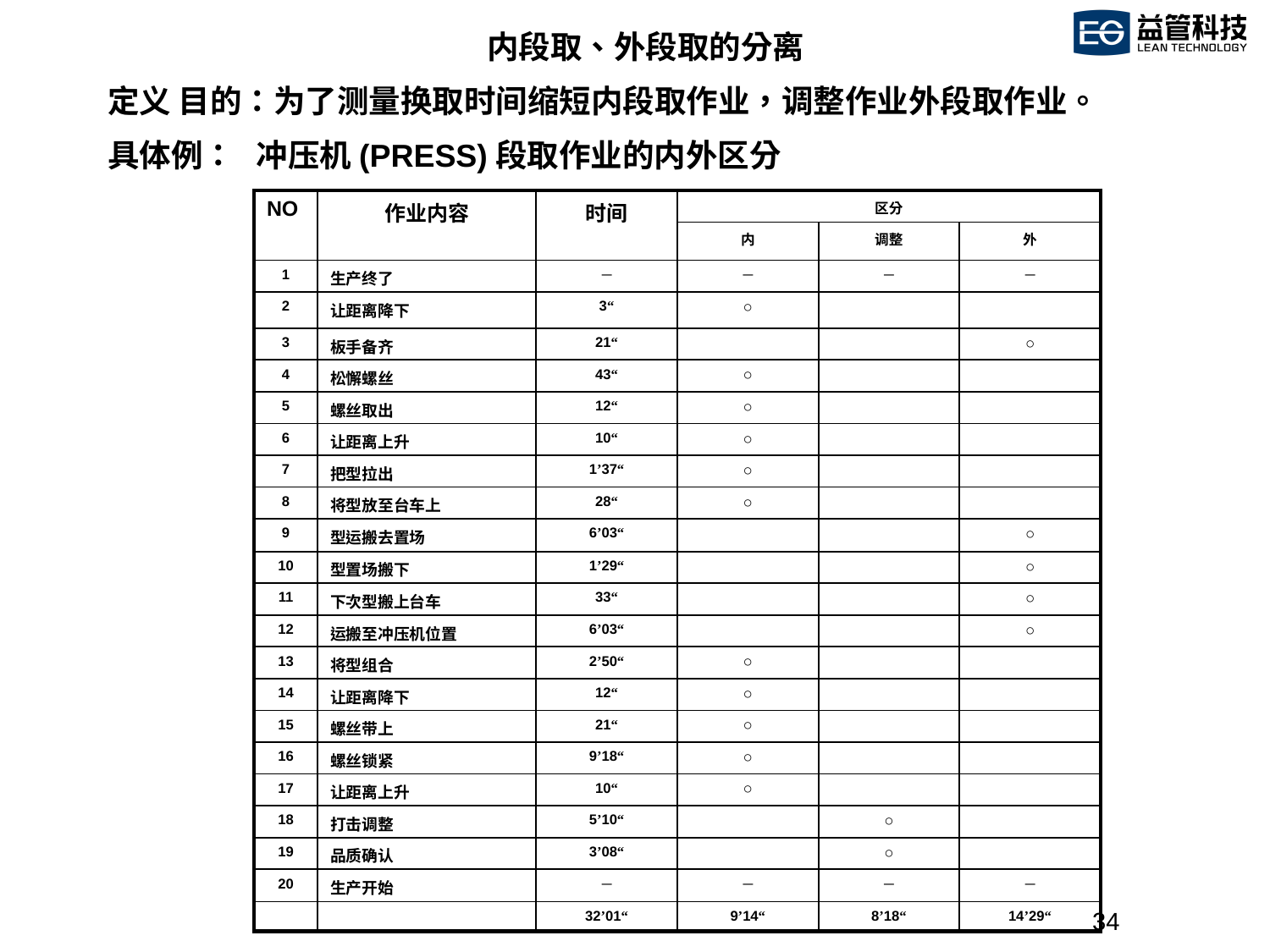

内段取、外段取的分离
定义 目的：为了测量换取时间缩短内段取作业，调整作业外段取作业。
具体例：   冲压机(PRESS)段取作业的内外区分

| NO | 作业内容 | 时间 | 区分 |  |  |
| --- | --- | --- | --- | --- | --- |
|  |  |  | 内 | 调整 | 外 |
| 1 | 生产终了 | ─ | ─ | ─ | ─ |
| 2 | 让距离降下 | 3“ | ○ |  |  |
| 3 | 板手备齐 | 21“ |  |  | ○ |
| 4 | 松懈螺丝 | 43“ | ○ |  |  |
| 5 | 螺丝取出 | 12“ | ○ |  |  |
| 6 | 让距离上升 | 10“ | ○ |  |  |
| 7 | 把型拉出 | 1’37“ | ○ |  |  |
| 8 | 将型放至台车上 | 28“ | ○ |  |  |
| 9 | 型运搬去置场 | 6’03“ |  |  | ○ |
| 10 | 型置场搬下 | 1’29“ |  |  | ○ |
| 11 | 下次型搬上台车 | 33“ |  |  | ○ |
| 12 | 运搬至冲压机位置 | 6’03“ |  |  | ○ |
| 13 | 将型组合 | 2’50“ | ○ |  |  |
| 14 | 让距离降下 | 12“ | ○ |  |  |
| 15 | 螺丝带上 | 21“ | ○ |  |  |
| 16 | 螺丝锁紧 | 9’18“ | ○ |  |  |
| 17 | 让距离上升 | 10“ | ○ |  |  |
| 18 | 打击调整 | 5’10“ |  | ○ |  |
| 19 | 品质确认 | 3’08“ |  | ○ |  |
| 20 | 生产开始 | ─ | ─ | ─ | ─ |
|  |  | 32’01“ | 9’14“ | 8’18“ | 14’29“ |